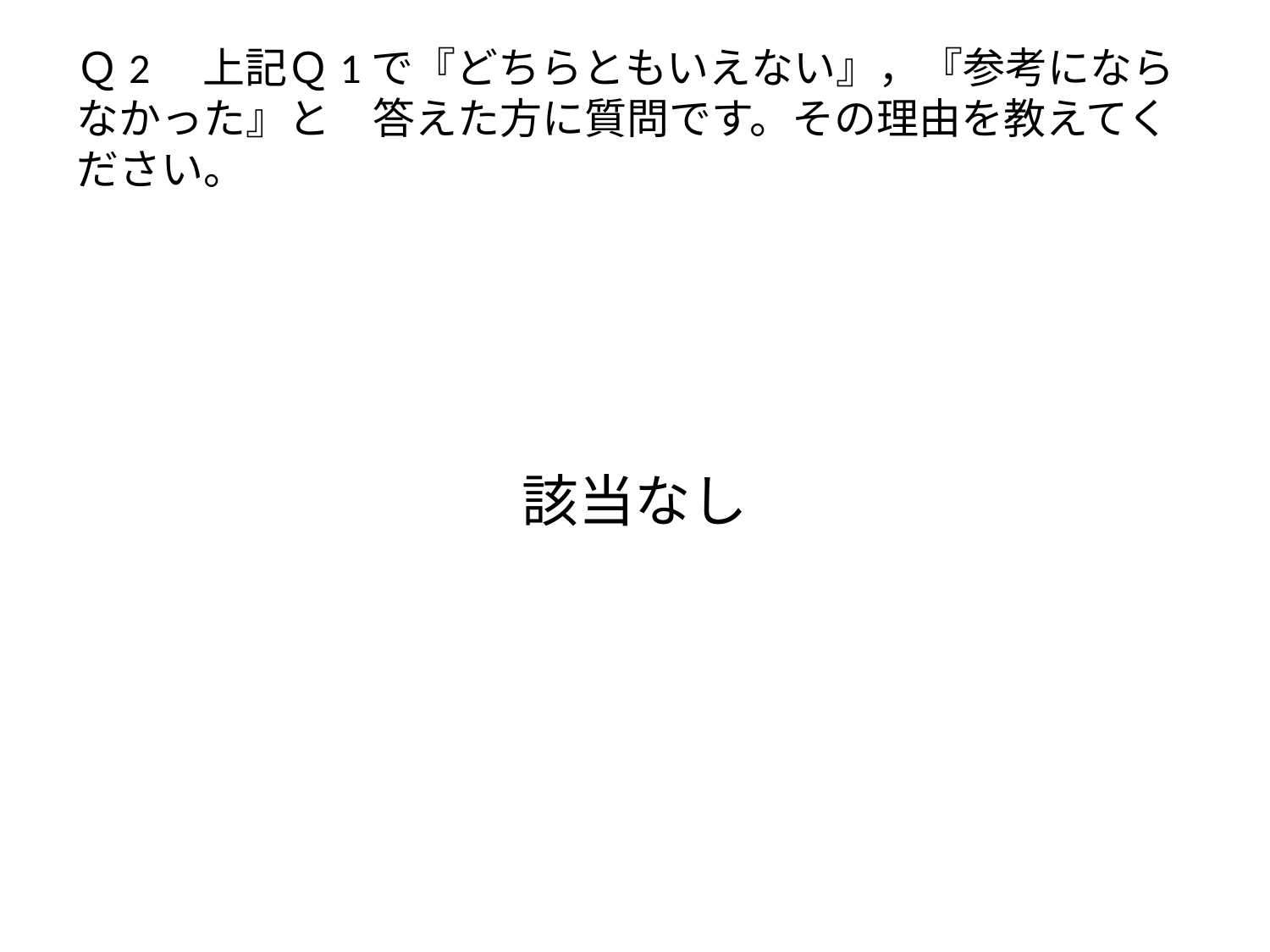

# Ｑ2　上記Ｑ1で『どちらともいえない』，『参考にならなかった』と　答えた方に質問です。その理由を教えてください。

該当なし